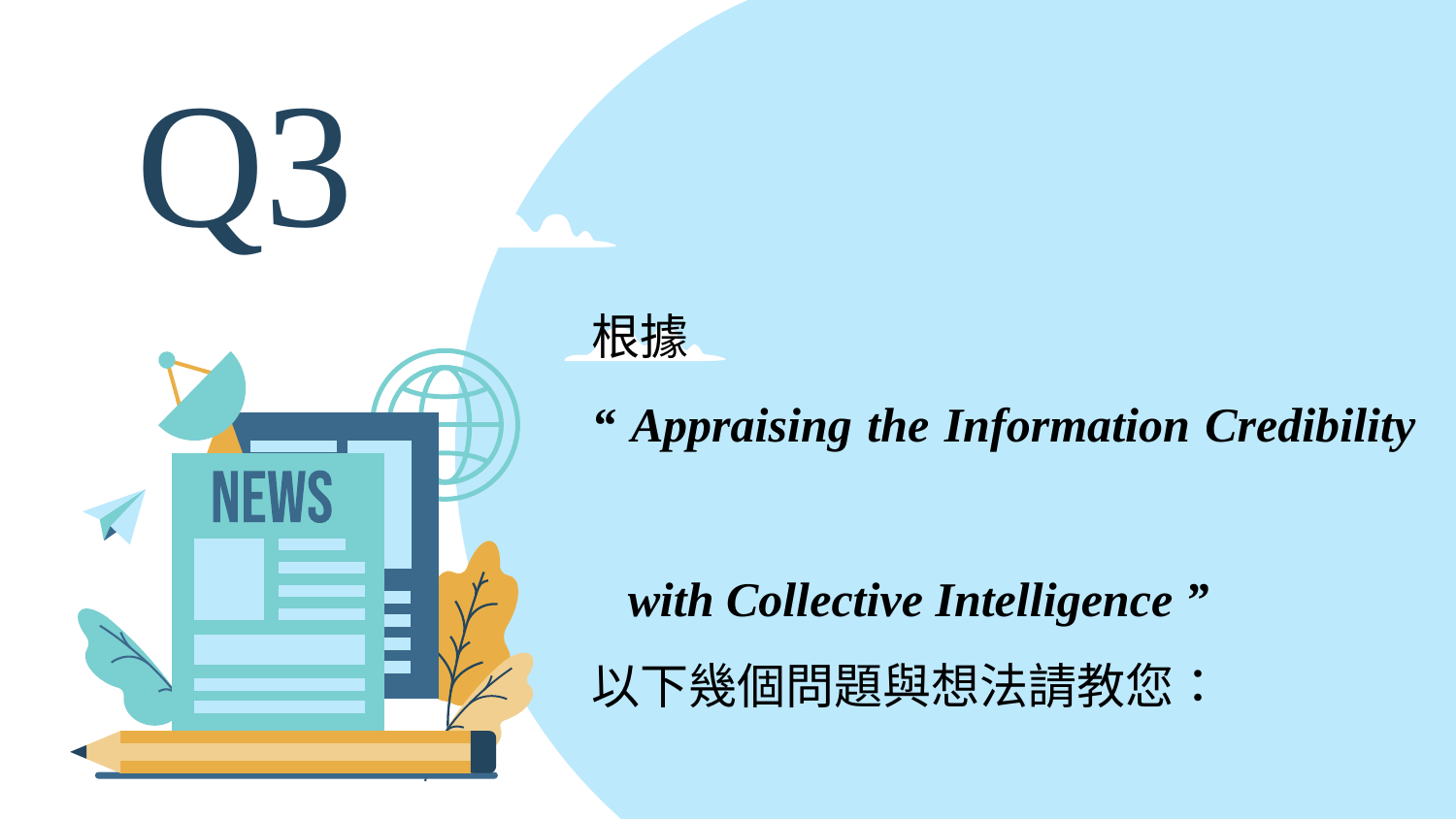

# Q3
根據
“ Appraising the Information Credibility
   with Collective Intelligence ”
以下幾個問題與想法請教您：